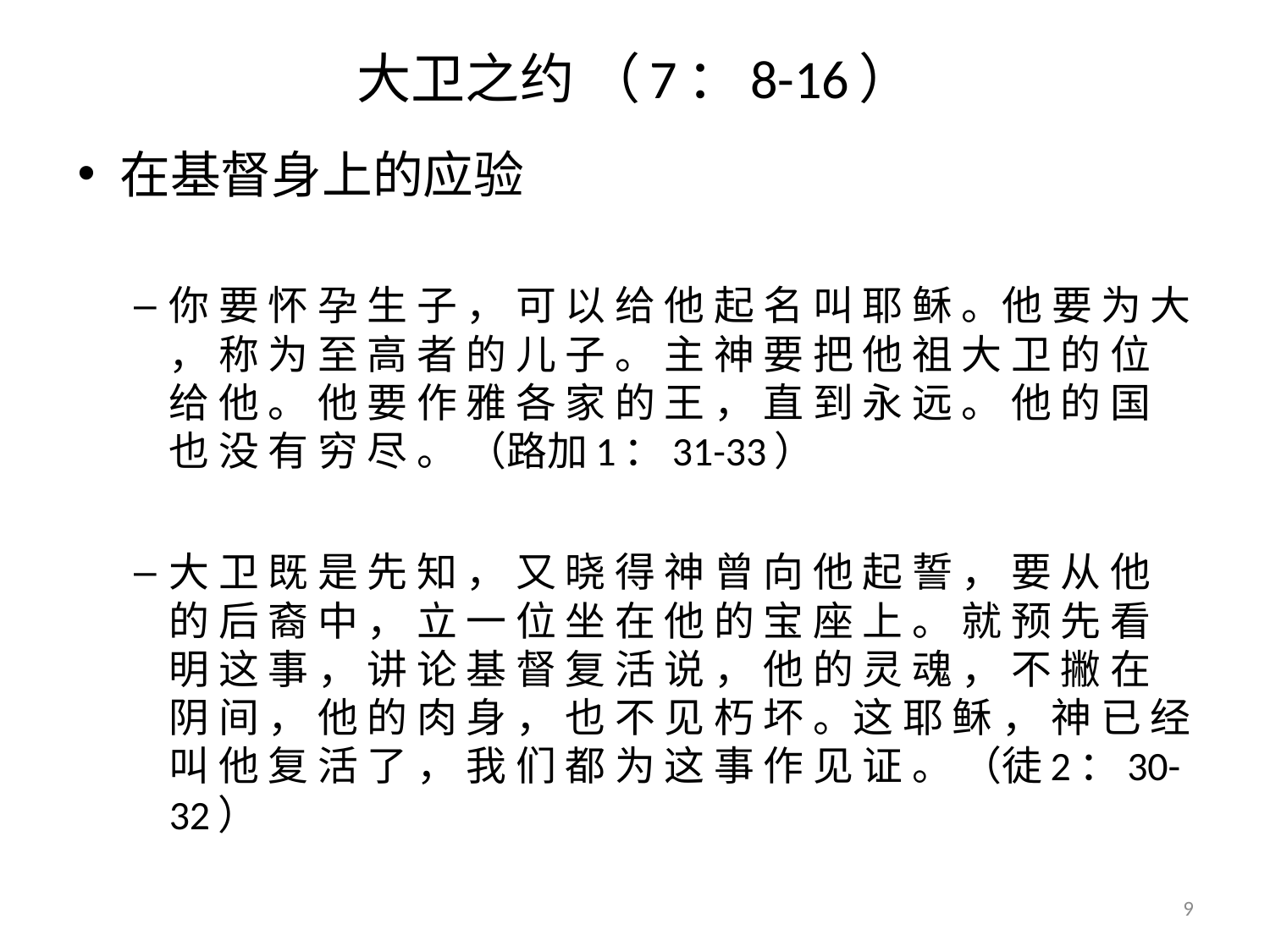

# 大卫之约 （7：8-16）
在基督身上的应验

你 要 怀 孕 生 子 ， 可 以 给 他 起 名 叫 耶 稣 。他 要 为 大 ， 称 为 至 高 者 的 儿 子 。 主 神 要 把 他 祖 大 卫 的 位 给 他 。 他 要 作 雅 各 家 的 王 ， 直 到 永 远 。 他 的 国 也 没 有 穷 尽 。 （路加1：31-33）

大 卫 既 是 先 知 ， 又 晓 得 神 曾 向 他 起 誓 ， 要 从 他 的 后 裔 中 ， 立 一 位 坐 在 他 的 宝 座 上 。 就 预 先 看 明 这 事 ， 讲 论 基 督 复 活 说 ， 他 的 灵 魂 ， 不 撇 在 阴 间 ， 他 的 肉 身 ， 也 不 见 朽 坏 。这 耶 稣 ， 神 已 经 叫 他 复 活 了 ， 我 们 都 为 这 事 作 见 证 。 （徒2：30-32）

9